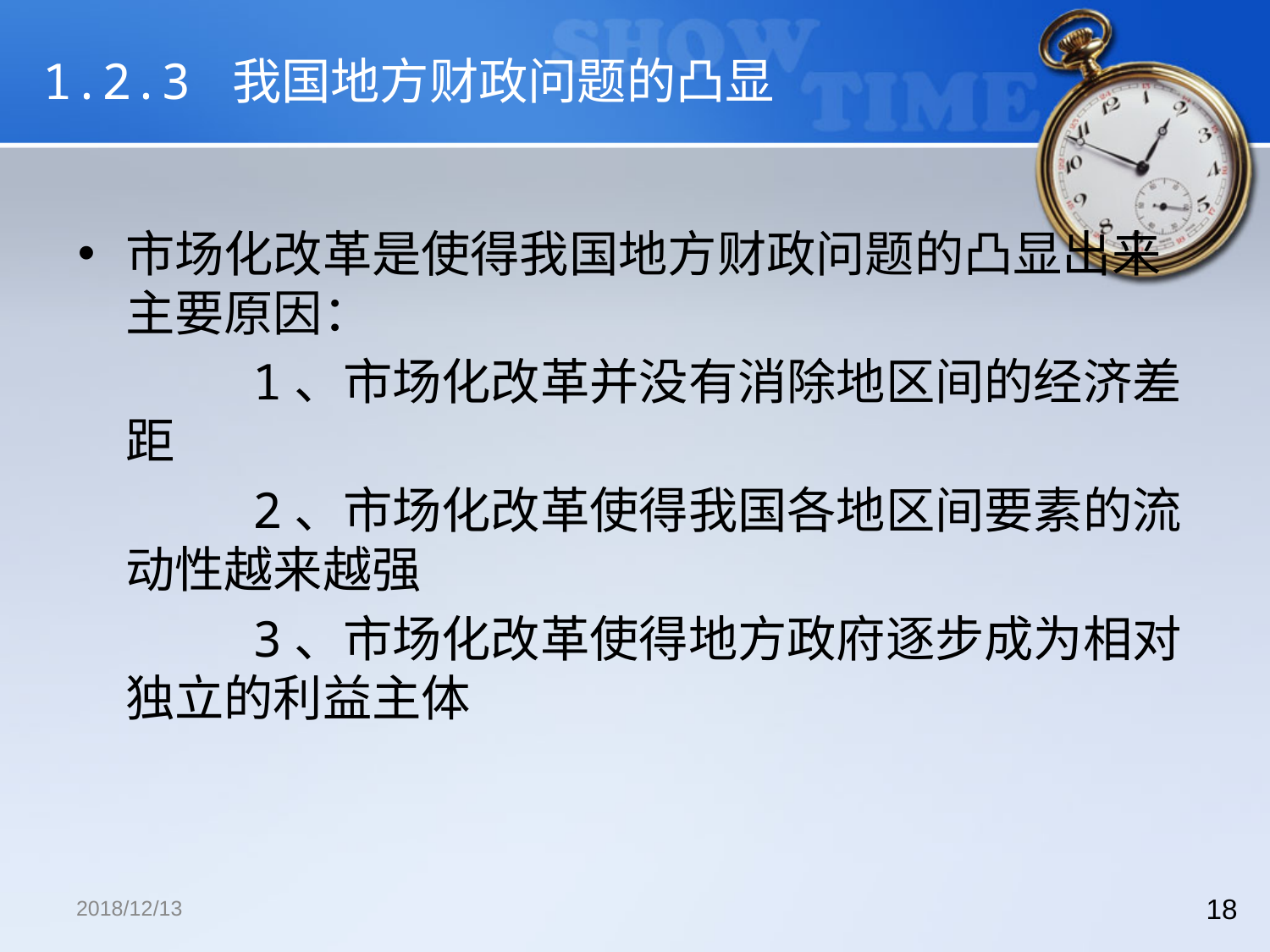

# 1.2.3 我国地方财政问题的凸显
市场化改革是使得我国地方财政问题的凸显出来主要原因：
		1、市场化改革并没有消除地区间的经济差距
		2、市场化改革使得我国各地区间要素的流动性越来越强
		3、市场化改革使得地方政府逐步成为相对独立的利益主体
2018/12/13
18